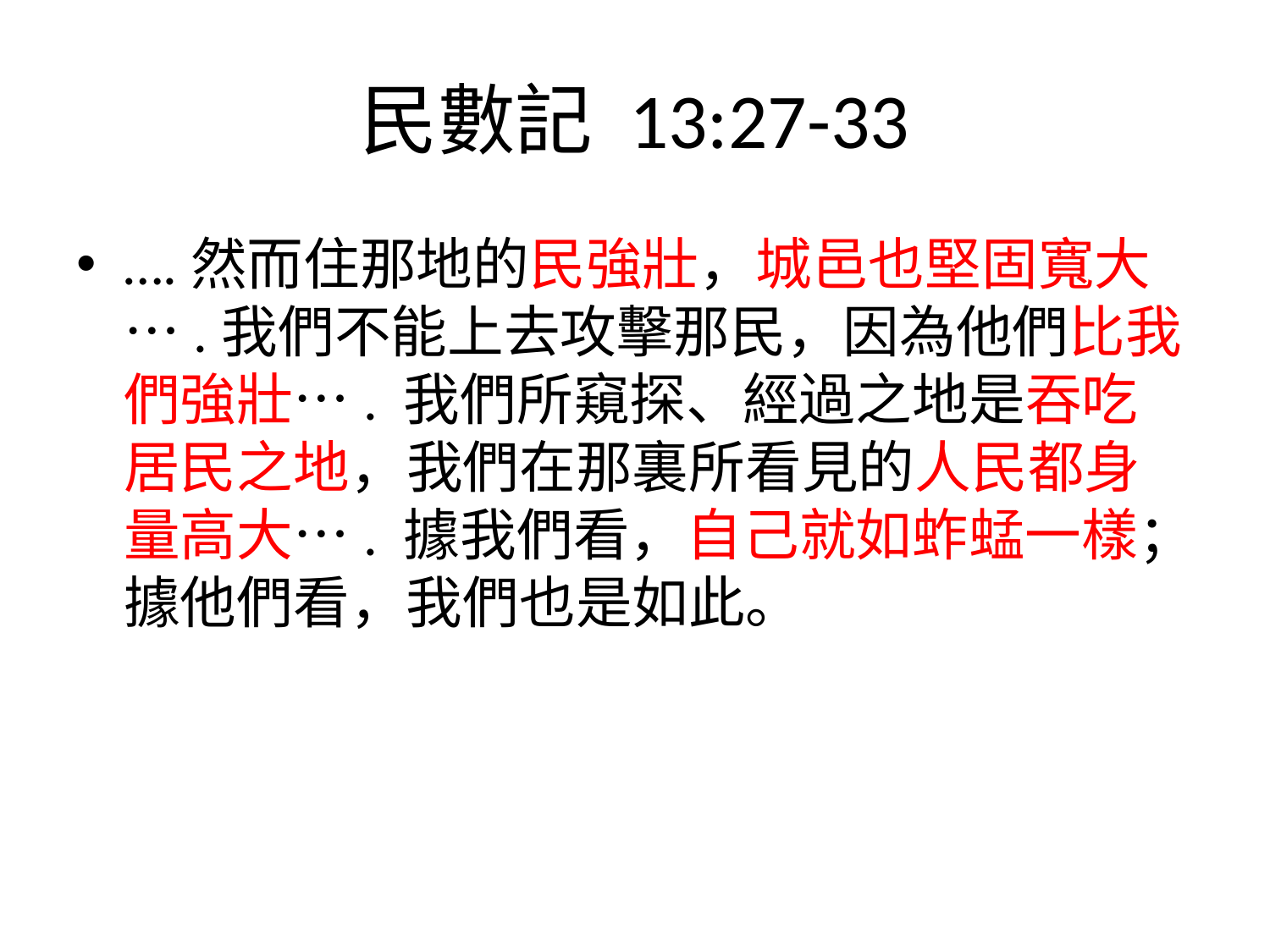

# 民數記‬ ‭13:27-33‬
….然而住那地的民強壯，城邑也堅固寬大….我們不能上去攻擊那民，因為他們比我們強壯…. 我們所窺探、經過之地是吞吃居民之地，我們在那裏所看見的人民都身量高大…. 據我們看，自己就如蚱蜢一樣；據他們看，我們也是如此。